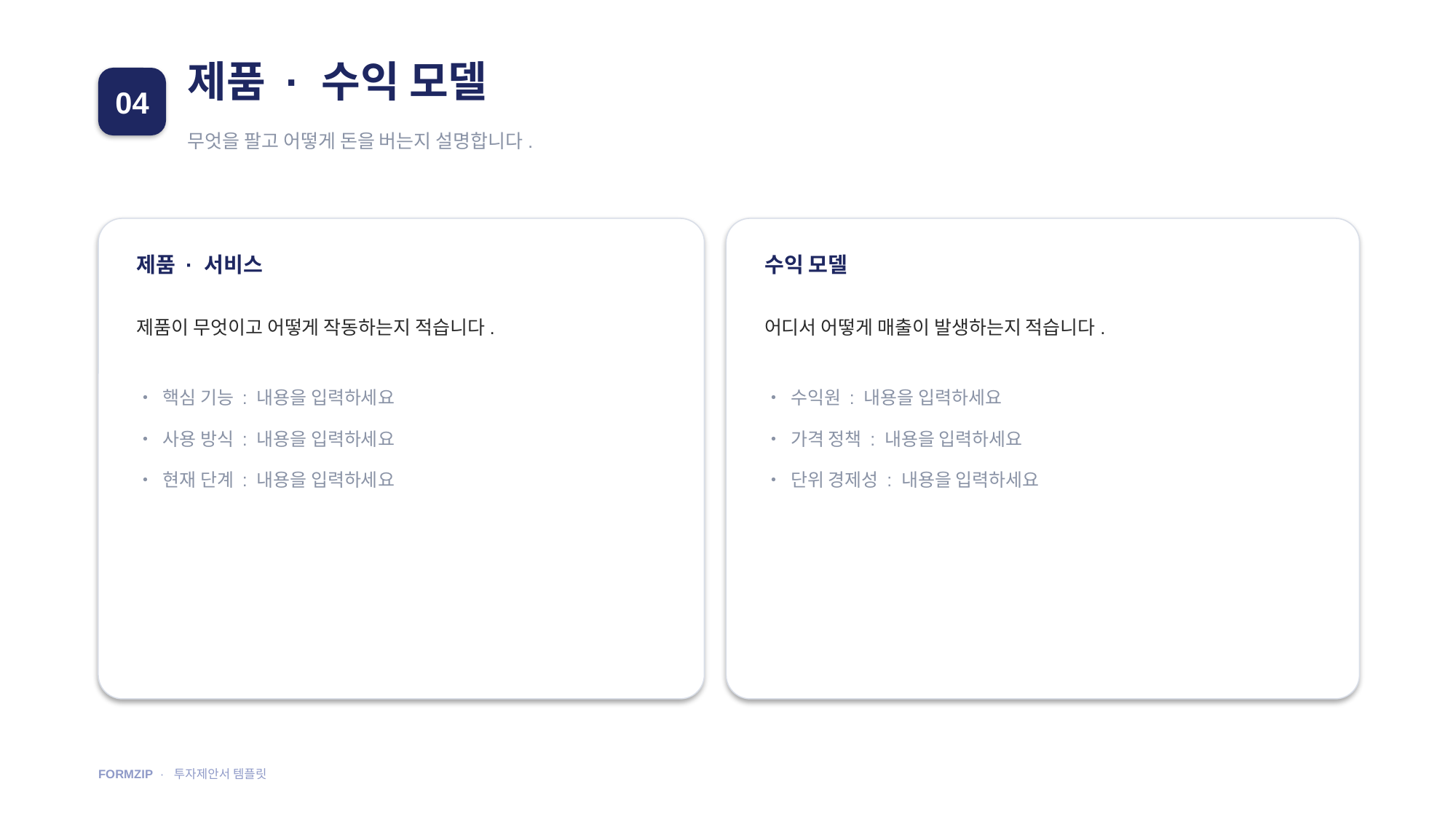

제품 · 수익 모델
04
무엇을 팔고 어떻게 돈을 버는지 설명합니다.

제품 · 서비스
수익 모델
제품이 무엇이고 어떻게 작동하는지 적습니다.

• 핵심 기능 : 내용을 입력하세요
• 사용 방식 : 내용을 입력하세요
• 현재 단계 : 내용을 입력하세요
어디서 어떻게 매출이 발생하는지 적습니다.

• 수익원 : 내용을 입력하세요
• 가격 정책 : 내용을 입력하세요
• 단위 경제성 : 내용을 입력하세요
FORMZIP  ·  투자제안서 템플릿